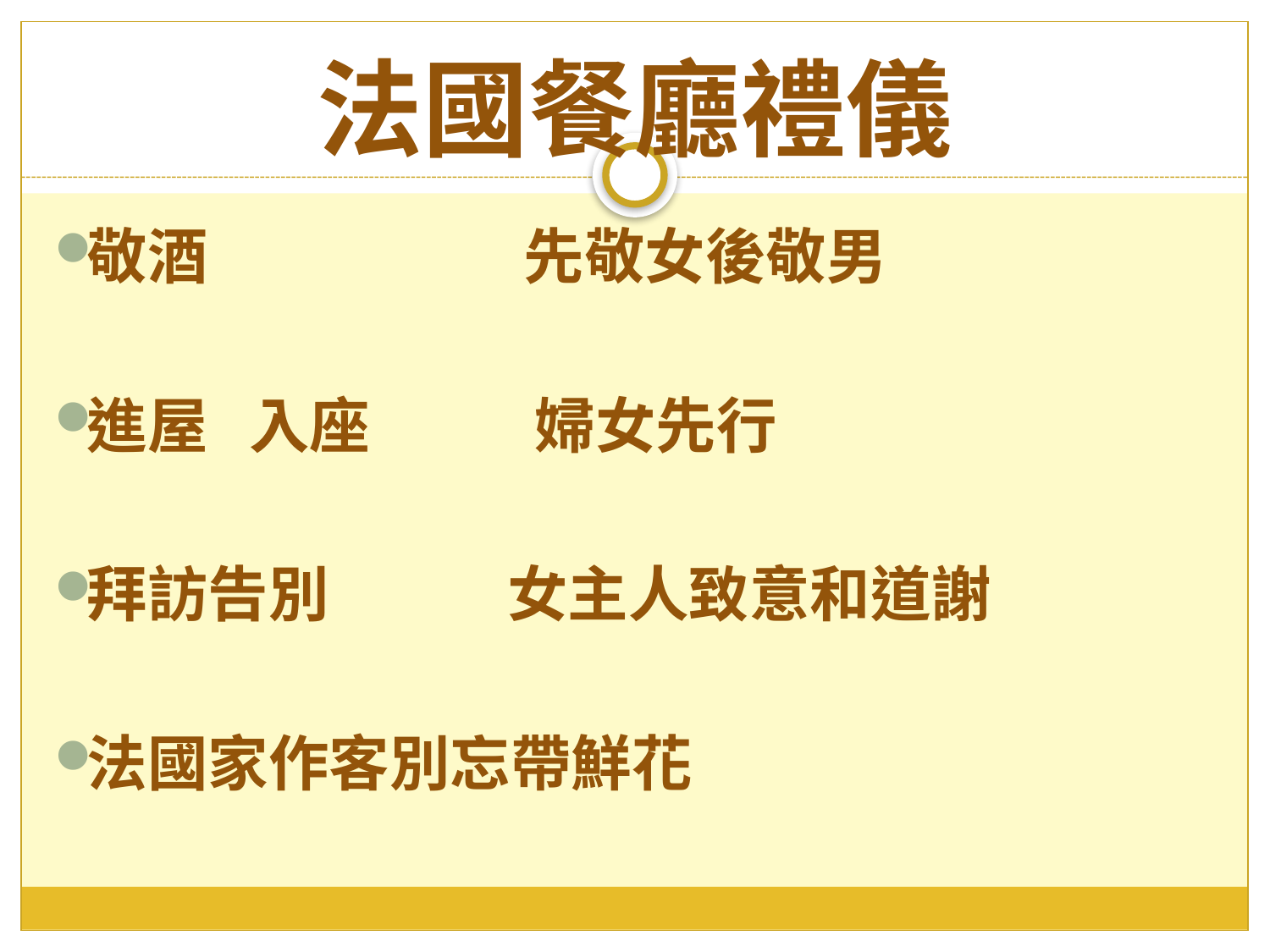

# 法國餐廳禮儀
敬酒                       先敬女後敬男

進屋   入座            婦女先行

拜訪告別             女主人致意和道謝

法國家作客別忘帶鮮花